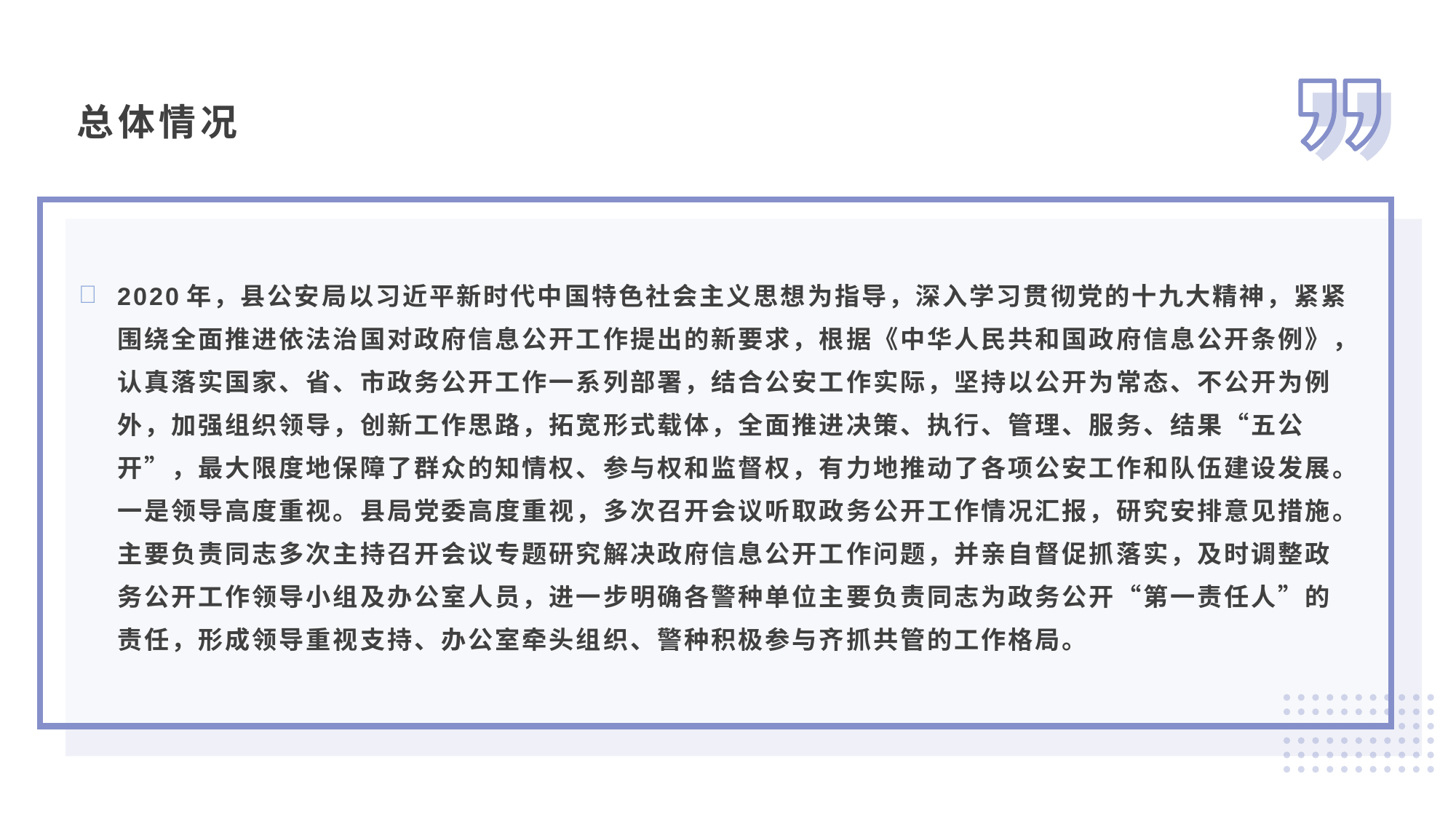

总体情况

2020年，县公安局以习近平新时代中国特色社会主义思想为指导，深入学习贯彻党的十九大精神，紧紧围绕全面推进依法治国对政府信息公开工作提出的新要求，根据《中华人民共和国政府信息公开条例》，认真落实国家、省、市政务公开工作一系列部署，结合公安工作实际，坚持以公开为常态、不公开为例外，加强组织领导，创新工作思路，拓宽形式载体，全面推进决策、执行、管理、服务、结果“五公开”，最大限度地保障了群众的知情权、参与权和监督权，有力地推动了各项公安工作和队伍建设发展。一是领导高度重视。县局党委高度重视，多次召开会议听取政务公开工作情况汇报，研究安排意见措施。主要负责同志多次主持召开会议专题研究解决政府信息公开工作问题，并亲自督促抓落实，及时调整政务公开工作领导小组及办公室人员，进一步明确各警种单位主要负责同志为政务公开“第一责任人”的责任，形成领导重视支持、办公室牵头组织、警种积极参与齐抓共管的工作格局。